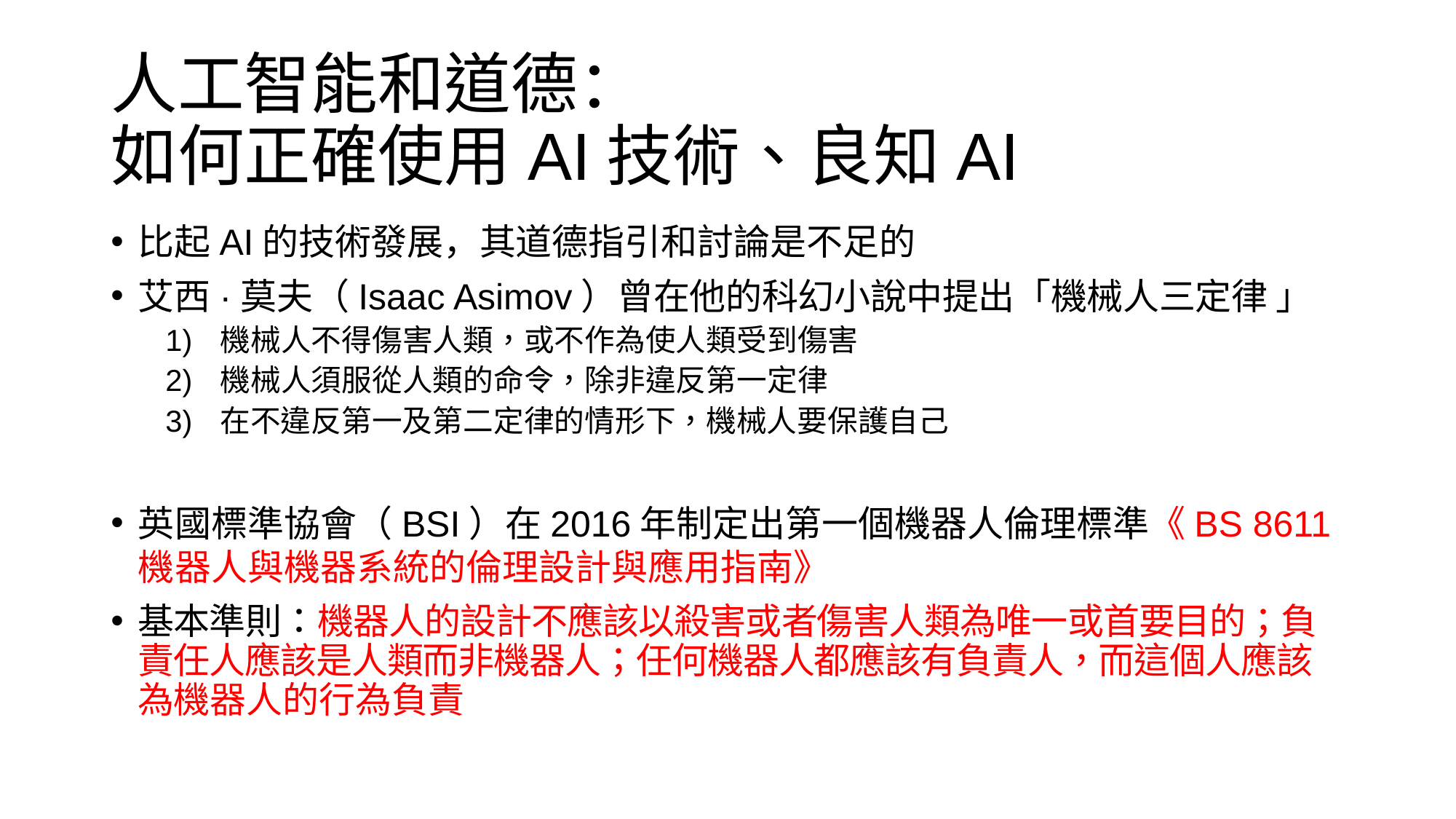

# 人工智能和道德： 如何正確使用AI技術、良知AI
比起AI的技術發展，其道德指引和討論是不足的
艾西·莫夫（Isaac Asimov）曾在他的科幻小說中提出「機械人三定律 」
機械人不得傷害人類，或不作為使人類受到傷害
機械人須服從人類的命令，除非違反第一定律
在不違反第一及第二定律的情形下，機械人要保護自己

英國標準協會（BSI）在2016年制定出第一個機器人倫理標準《BS 8611 機器人與機器系統的倫理設計與應用指南》
基本準則：機器人的設計不應該以殺害或者傷害人類為唯一或首要目的；負責任人應該是人類而非機器人；任何機器人都應該有負責人，而這個人應該為機器人的行為負責